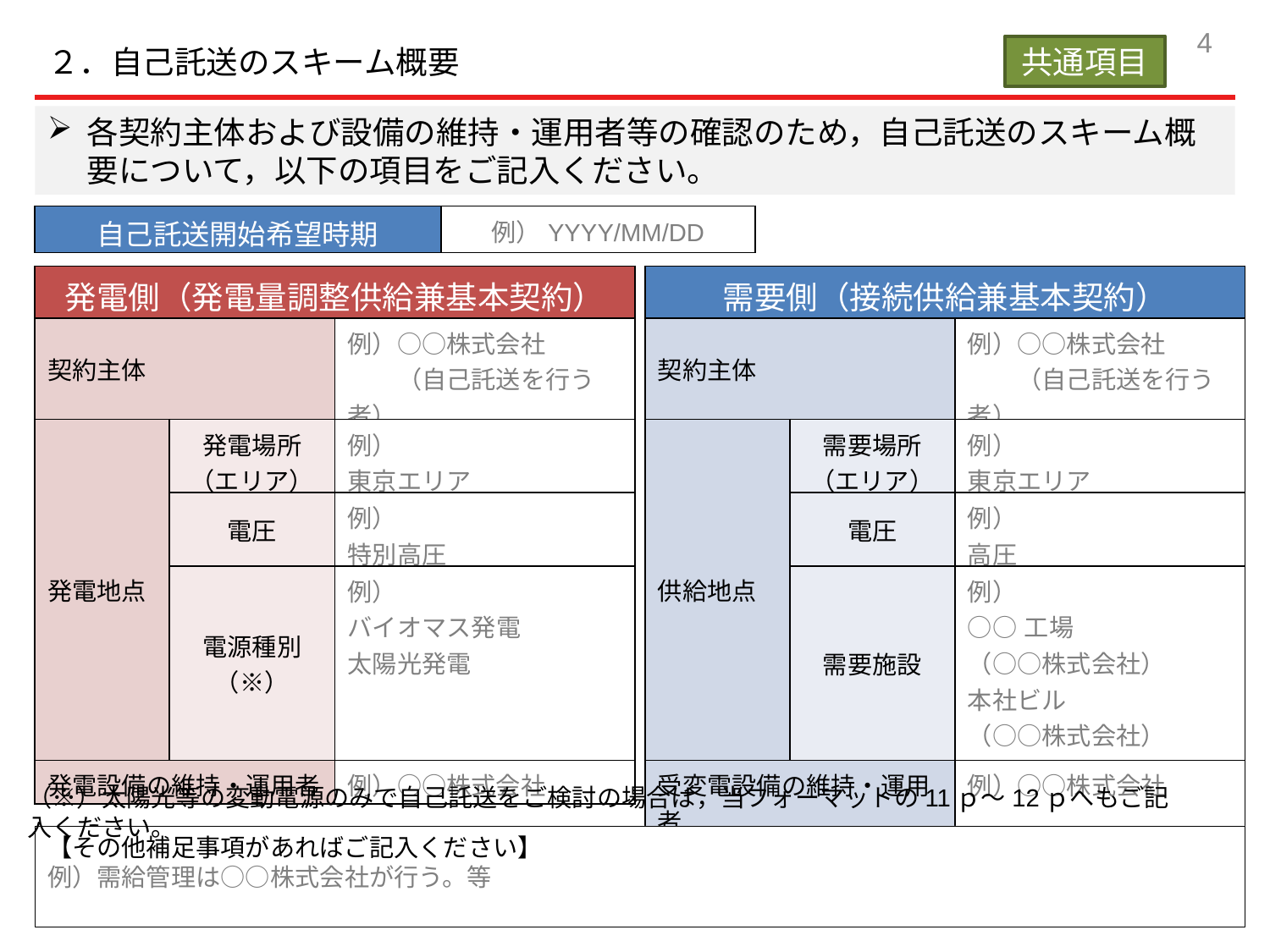

4
２．自己託送のスキーム概要
共通項目
各契約主体および設備の維持・運用者等の確認のため，自己託送のスキーム概要について，以下の項目をご記入ください。
| 自己託送開始希望時期 | 例）YYYY/MM/DD |
| --- | --- |
| 需要側（接続供給兼基本契約） |  |  |
| --- | --- | --- |
| 契約主体 |  | 例）○○株式会社 　　（自己託送を行う者） |
| 供給地点 | 需要場所 （エリア） | 例） 東京エリア |
|  | 電圧 | 例） 高圧 |
|  | 需要施設 | 例） ○○工場 （○○株式会社） 本社ビル （○○株式会社） |
| 受変電設備の維持・運用者 |  | 例）○○株式会社 |
| 発電側（発電量調整供給兼基本契約） |  |  |
| --- | --- | --- |
| 契約主体 |  | 例）○○株式会社 　　（自己託送を行う者） |
| 発電地点 | 発電場所 （エリア） | 例） 東京エリア |
|  | 電圧 | 例） 特別高圧 |
|  | 電源種別（※） | 例） バイオマス発電 太陽光発電 |
| 発電設備の維持・運用者 |  | 例）○○株式会社 |
（※）太陽光等の変動電源のみで自己託送をご検討の場合は，当フォーマットの11ｐ～12ｐへもご記入ください。
【その他補足事項があればご記入ください】
例）需給管理は○○株式会社が行う。等